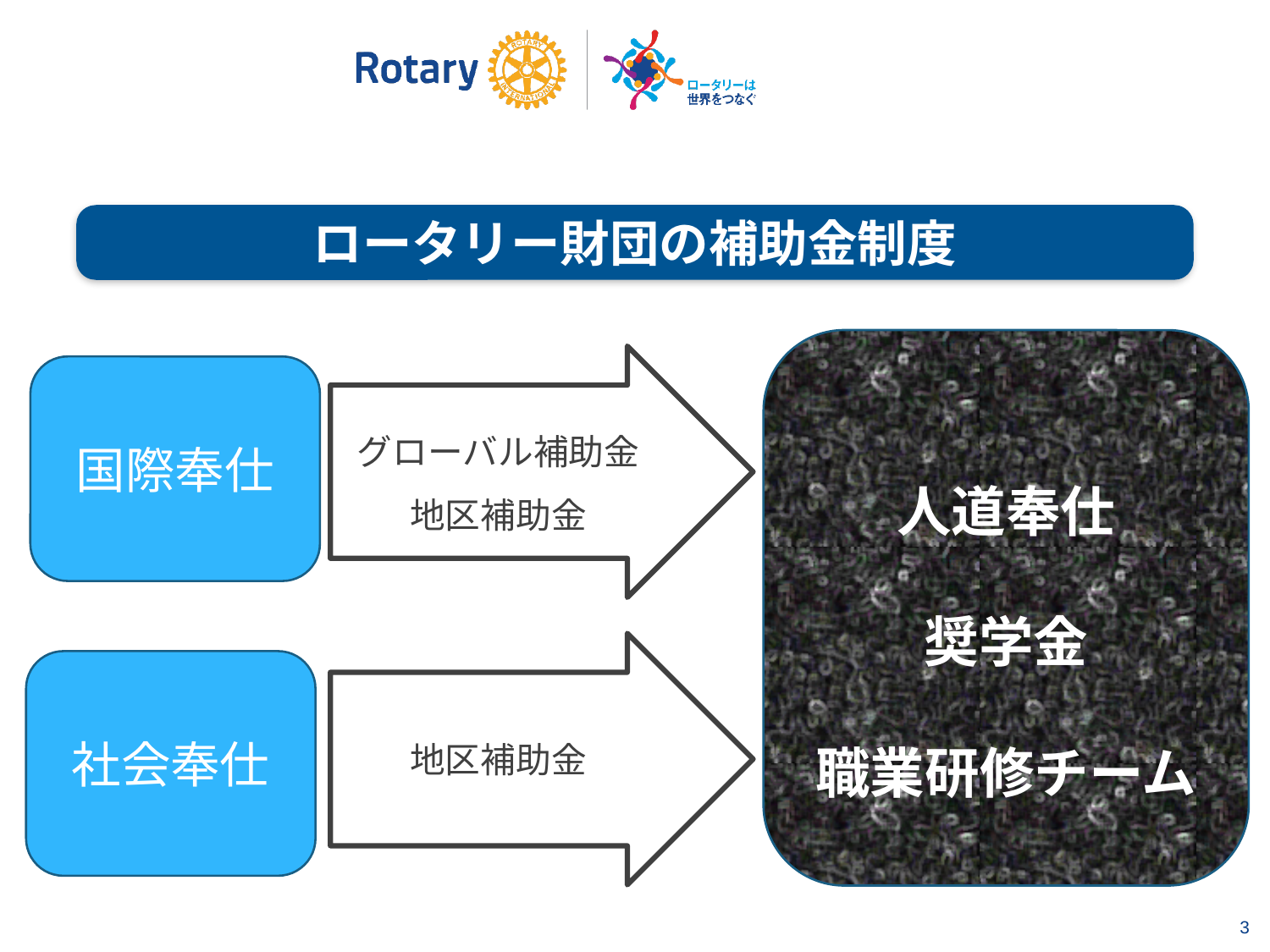

ロータリー財団の補助金制度
人道奉仕
奨学金
職業研修チーム
グローバル補助金
地区補助金
国際奉仕
地区補助金
社会奉仕
3